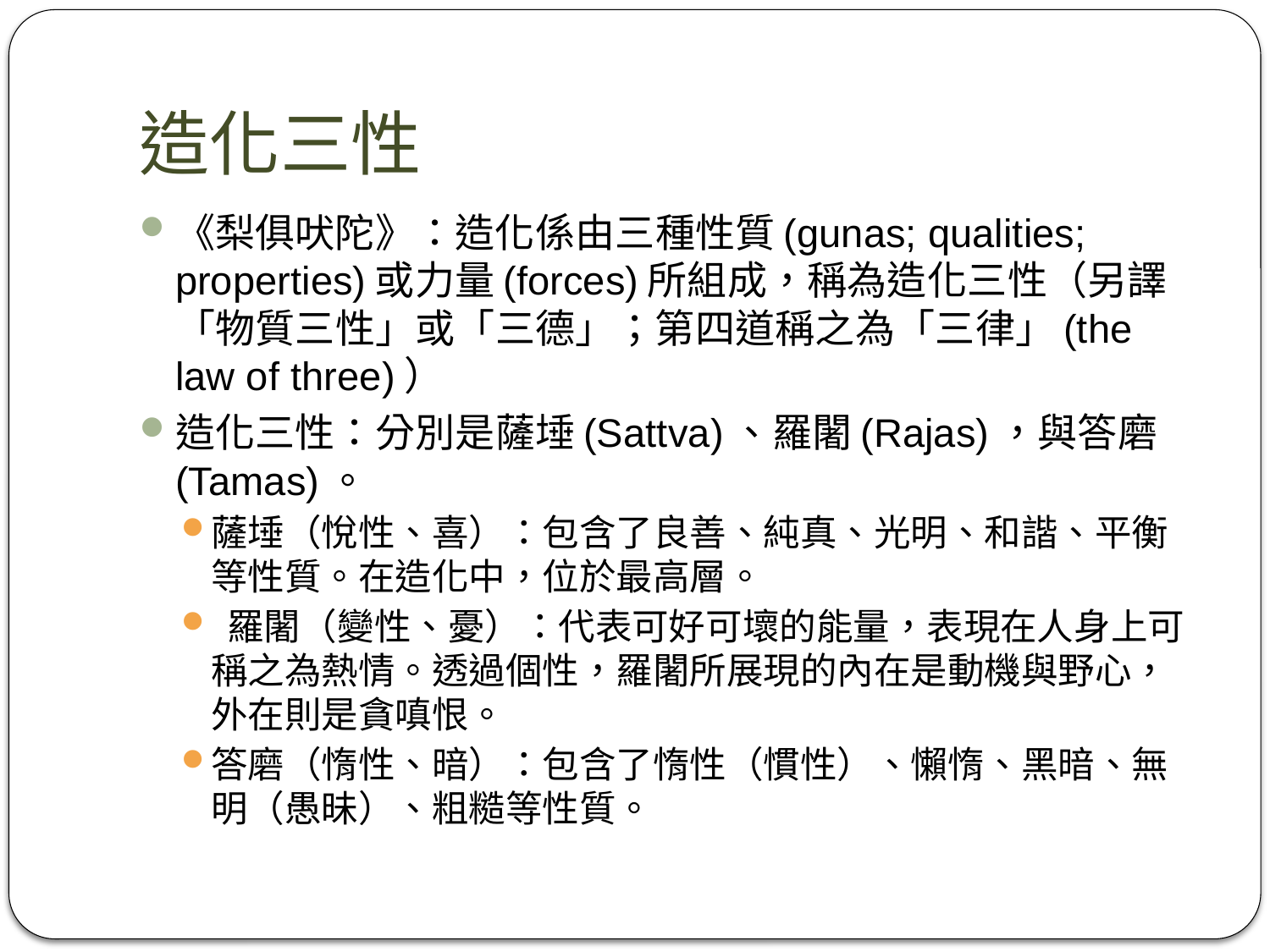

# 造化三性
《梨俱吠陀》：造化係由三種性質(gunas; qualities; properties)或力量(forces)所組成，稱為造化三性（另譯「物質三性」或「三德」；第四道稱之為「三律」(the law of three)）
造化三性：分別是薩埵(Sattva)、羅闍(Rajas)，與答磨(Tamas)。
薩埵（悅性、喜）：包含了良善、純真、光明、和諧、平衡等性質。在造化中，位於最高層。
 羅闍（變性、憂）：代表可好可壞的能量，表現在人身上可稱之為熱情。透過個性，羅闍所展現的內在是動機與野心，外在則是貪嗔恨。
答磨（惰性、暗）：包含了惰性（慣性）、懶惰、黑暗、無明（愚昧）、粗糙等性質。